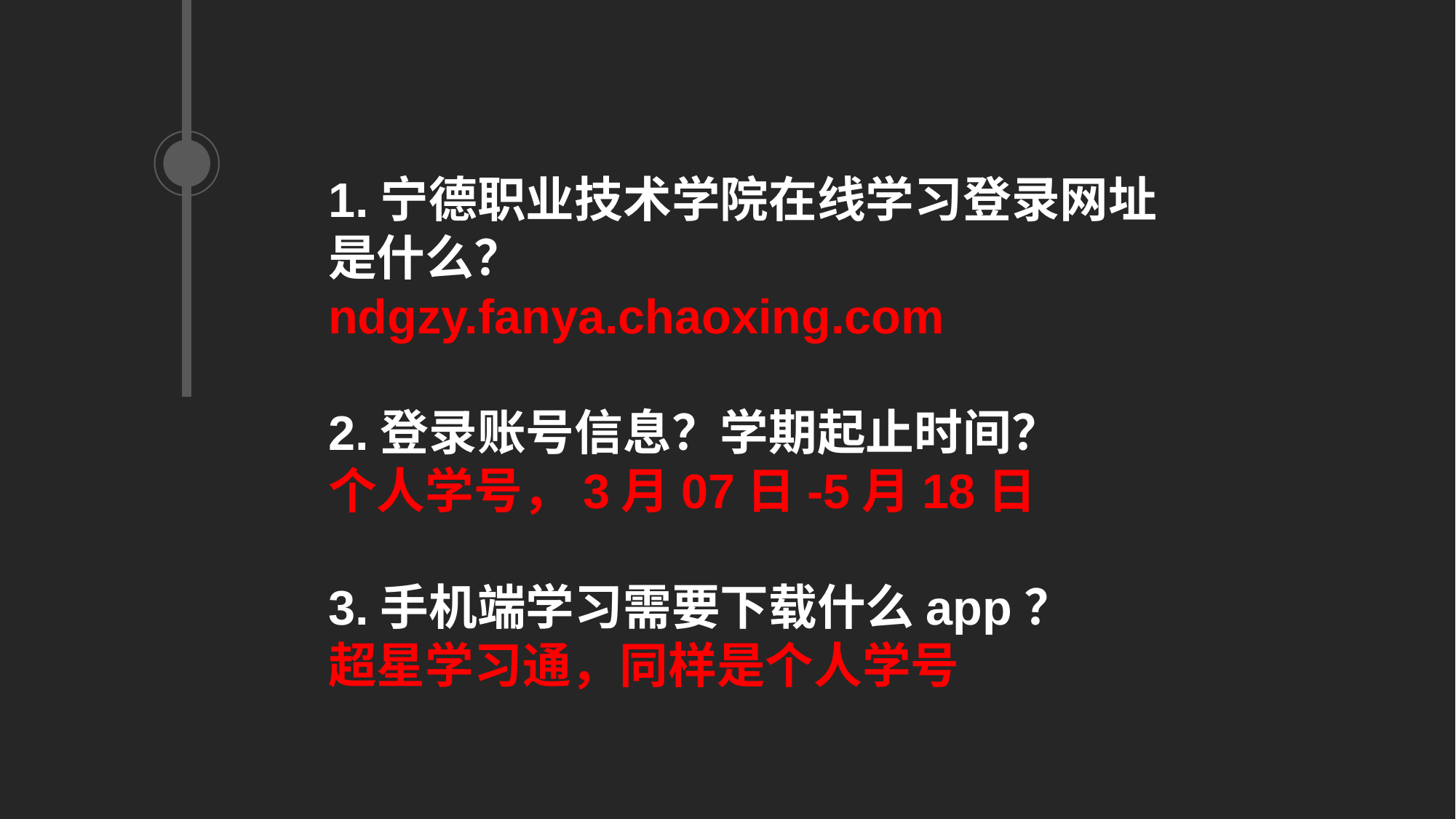

1.宁德职业技术学院在线学习登录网址是什么？
ndgzy.fanya.chaoxing.com

2.登录账号信息？学期起止时间？
个人学号，3月07日-5月18日

3.手机端学习需要下载什么app？
超星学习通，同样是个人学号